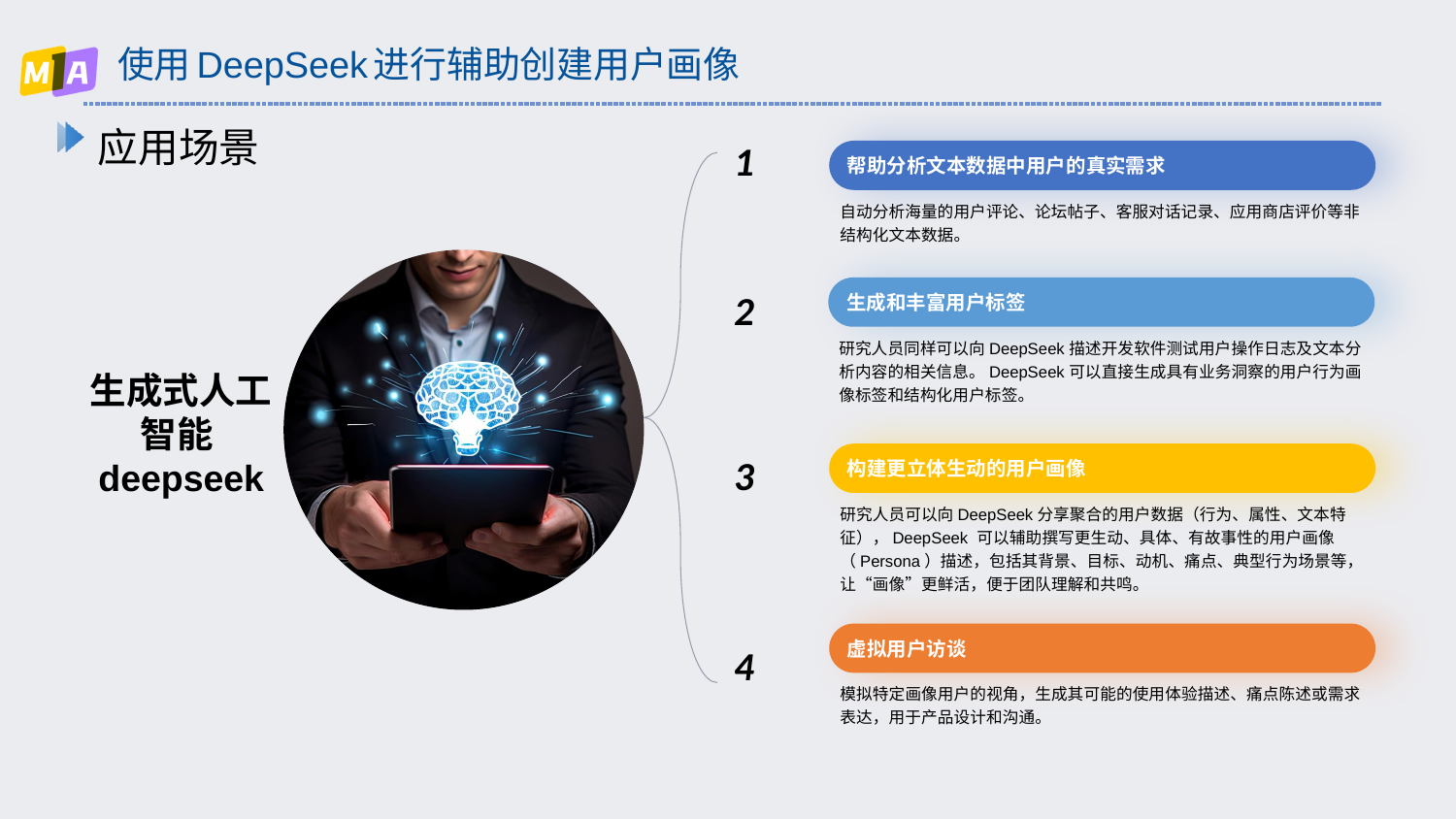

# 使用DeepSeek进行辅助创建用户画像
应用场景
1
帮助分析文本数据中用户的真实需求
自动分析海量的用户评论、论坛帖子、客服对话记录、应用商店评价等非结构化文本数据。

生成式人工智能deepseek

生成和丰富用户标签
2
研究人员同样可以向DeepSeek描述开发软件测试用户操作日志及文本分析内容的相关信息。DeepSeek可以直接生成具有业务洞察的用户行为画像标签和结构化用户标签。
3
构建更立体生动的用户画像
研究人员可以向DeepSeek分享聚合的用户数据（行为、属性、文本特征），DeepSeek 可以辅助撰写更生动、具体、有故事性的用户画像（Persona）描述，包括其背景、目标、动机、痛点、典型行为场景等，让“画像”更鲜活，便于团队理解和共鸣。
虚拟用户访谈
4
模拟特定画像用户的视角，生成其可能的使用体验描述、痛点陈述或需求表达，用于产品设计和沟通。